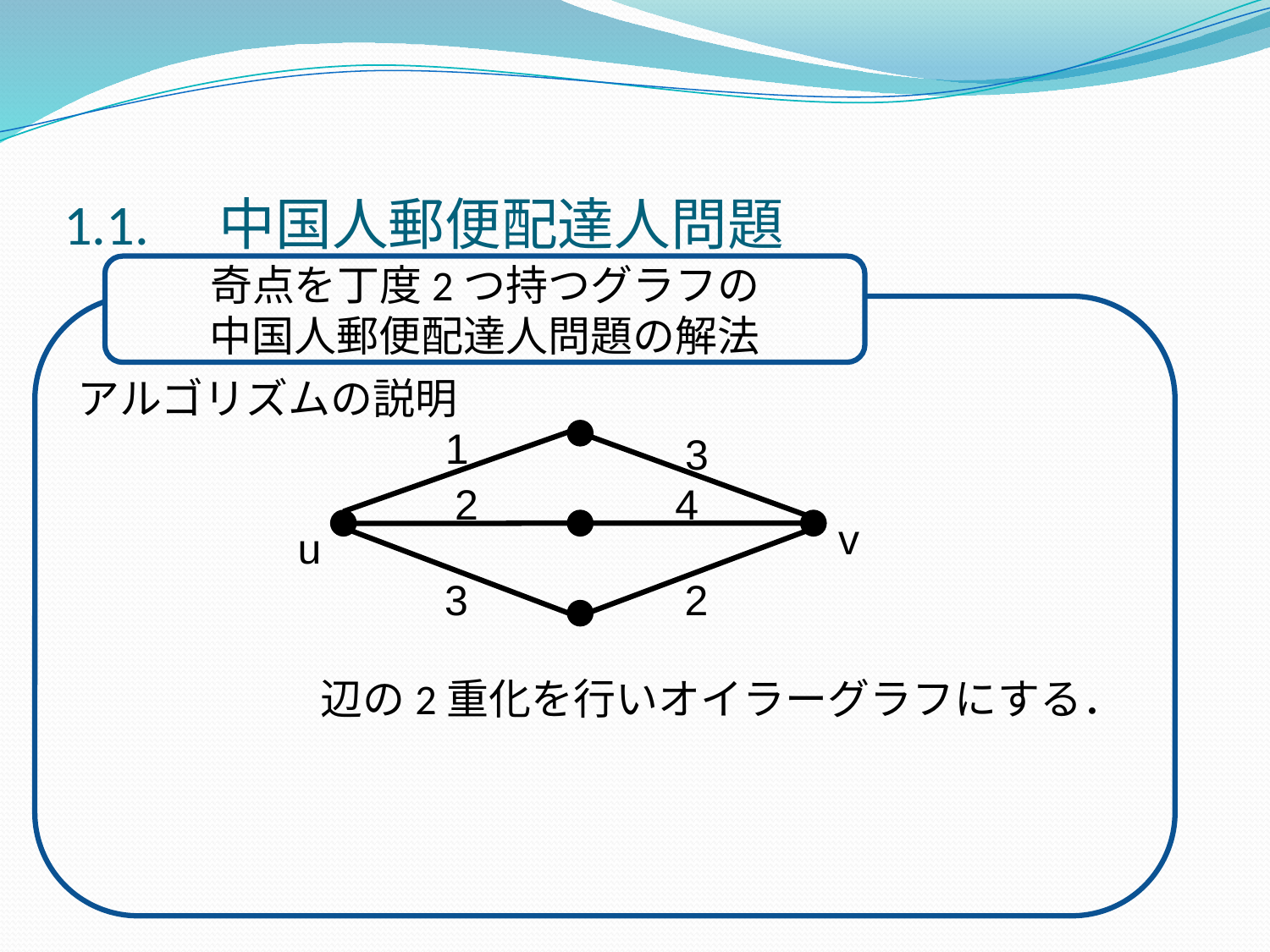

1.1.　中国人郵便配達人問題
奇点を丁度2つ持つグラフの
中国人郵便配達人問題の解法

　　　　　　  辺の2重化を行いオイラーグラフにする．

アルゴリズムの説明
1

3
2
4
v

u
3
2